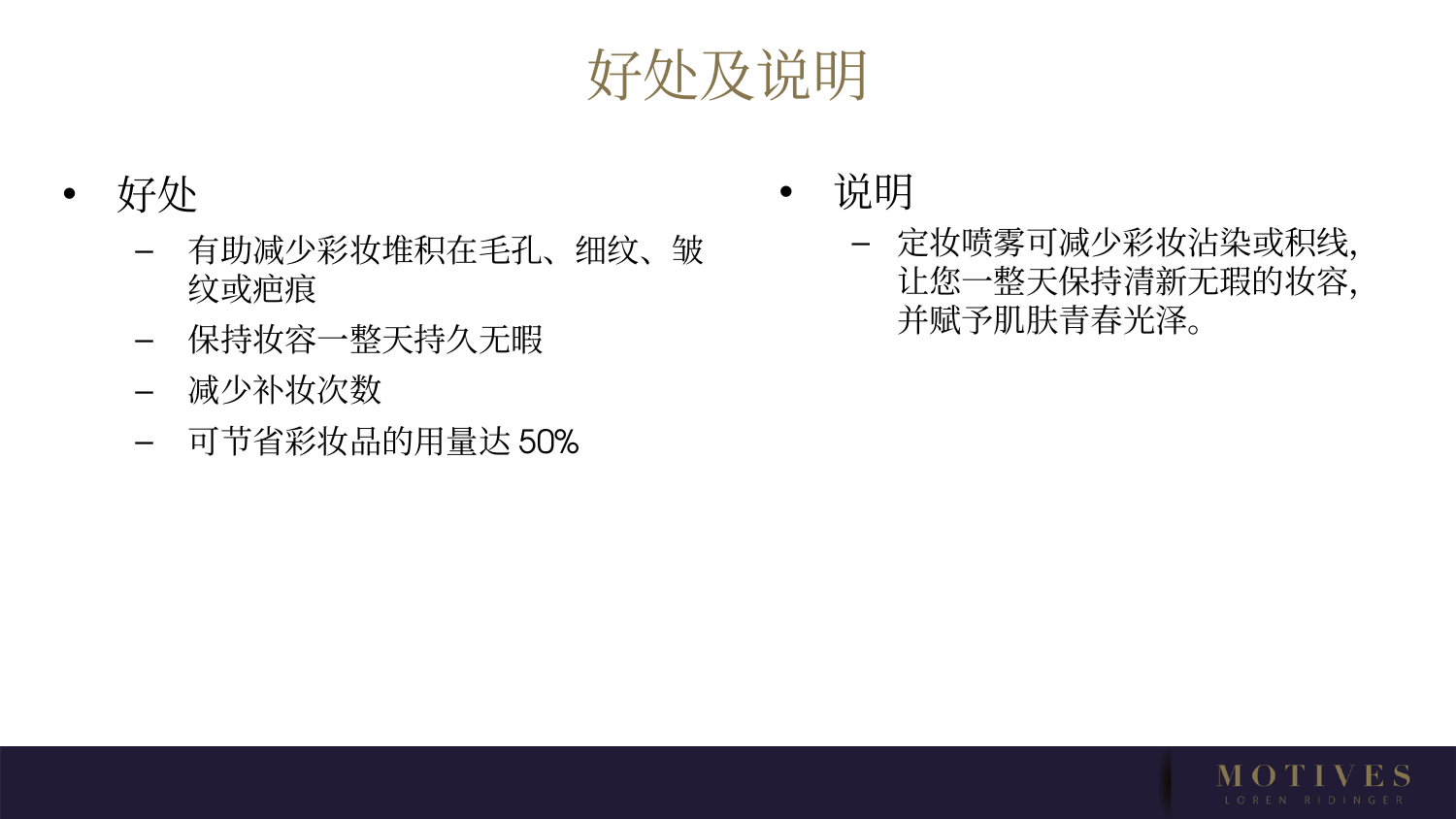

# 好处及说明
说明
定妆喷雾可减少彩妆沾染或积线，让您一整天保持清新无瑕的妆容，并赋予肌肤青春光泽。

好处
有助减少彩妆堆积在毛孔、细纹、皱纹或疤痕
保持妆容一整天持久无暇
减少补妆次数
可节省彩妆品的用量达50%